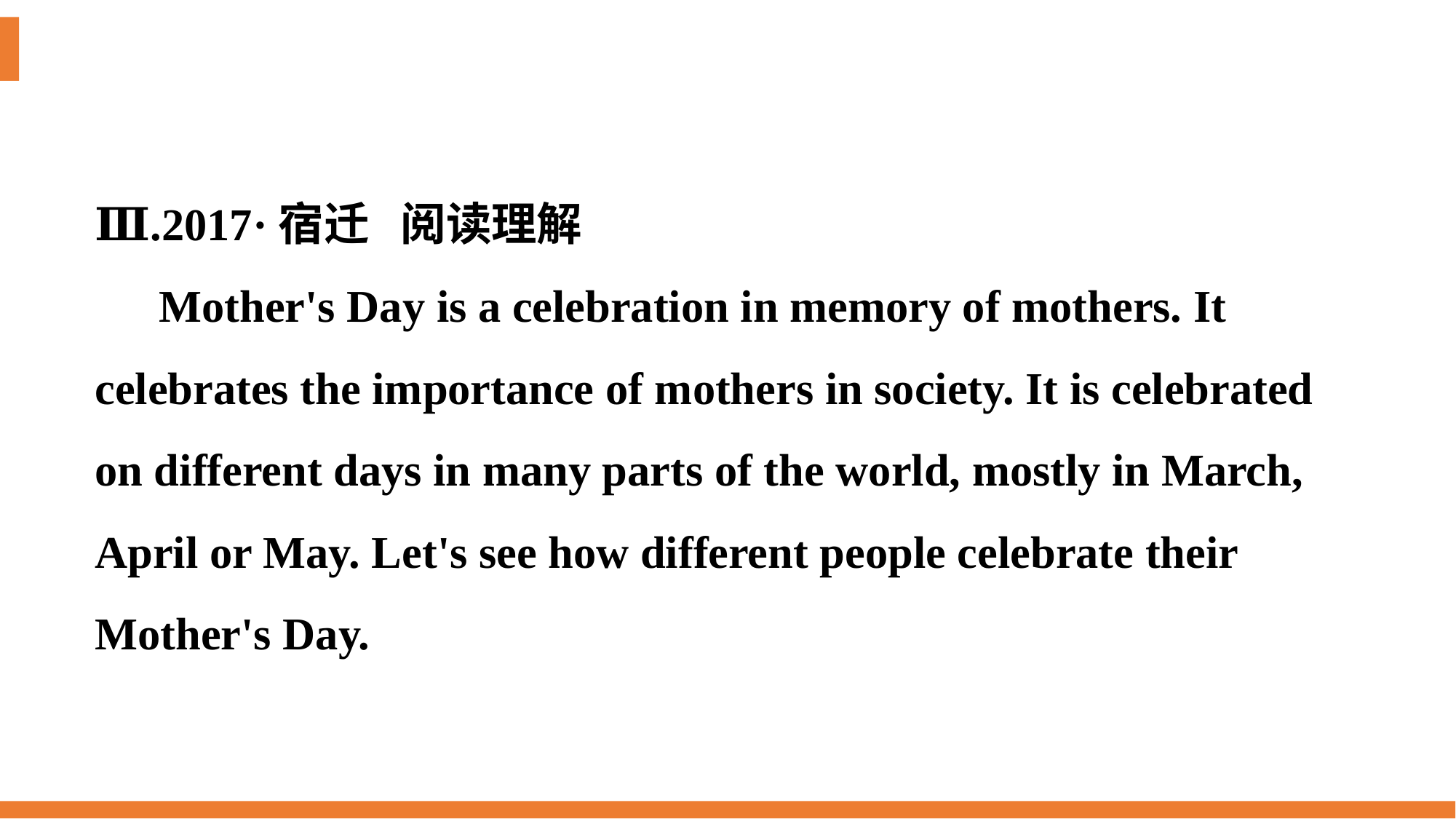

Ⅲ.2017·宿迁   阅读理解
Mother's Day is a celebration in memory of mothers. It celebrates the importance of mothers in society. It is celebrated on different days in many parts of the world, mostly in March, April or May. Let's see how different people celebrate their Mother's Day.